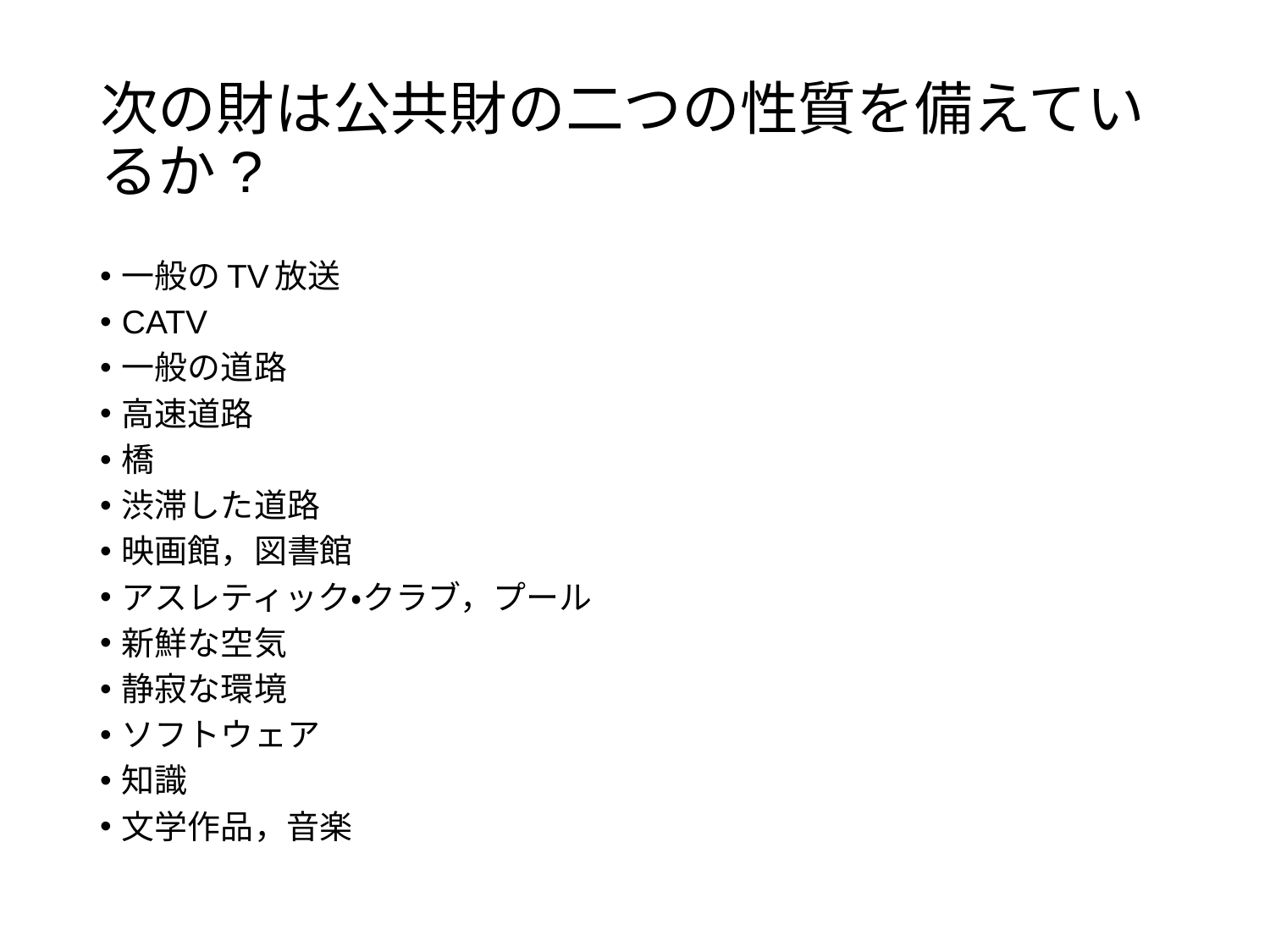

# 次の財は公共財の二つの性質を備えているか?
一般のTV放送
CATV
一般の道路
高速道路
橋
渋滞した道路
映画館，図書館
アスレティック・クラブ，プール
新鮮な空気
静寂な環境
ソフトウェア
知識
文学作品，音楽